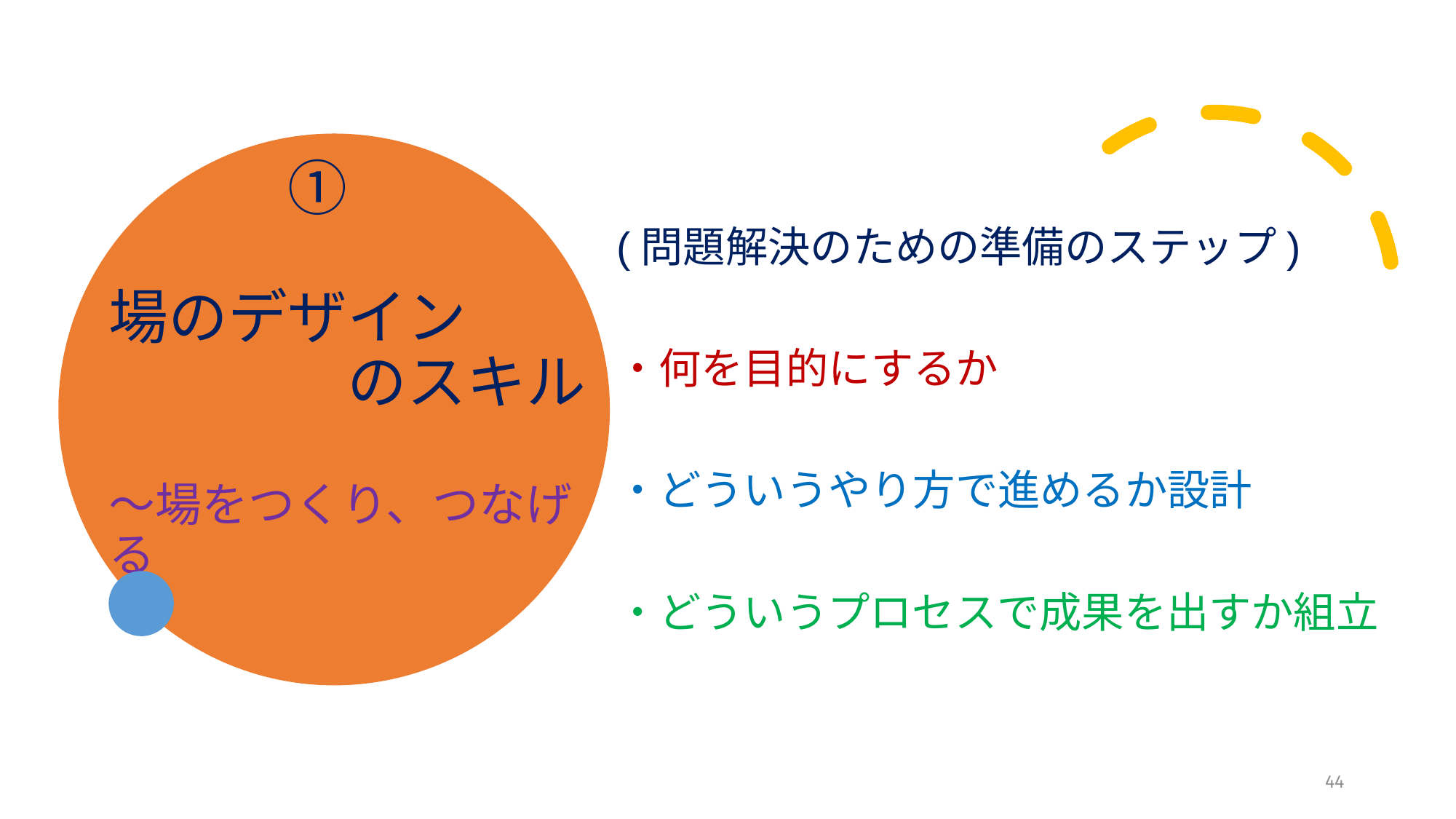

# ①　 場のデザイン 　　　　のスキル 　 ～場をつくり、つなげる

(問題解決のための準備のステップ)

・何を目的にするか

・どういうやり方で進めるか設計

・どういうプロセスで成果を出すか組立

44